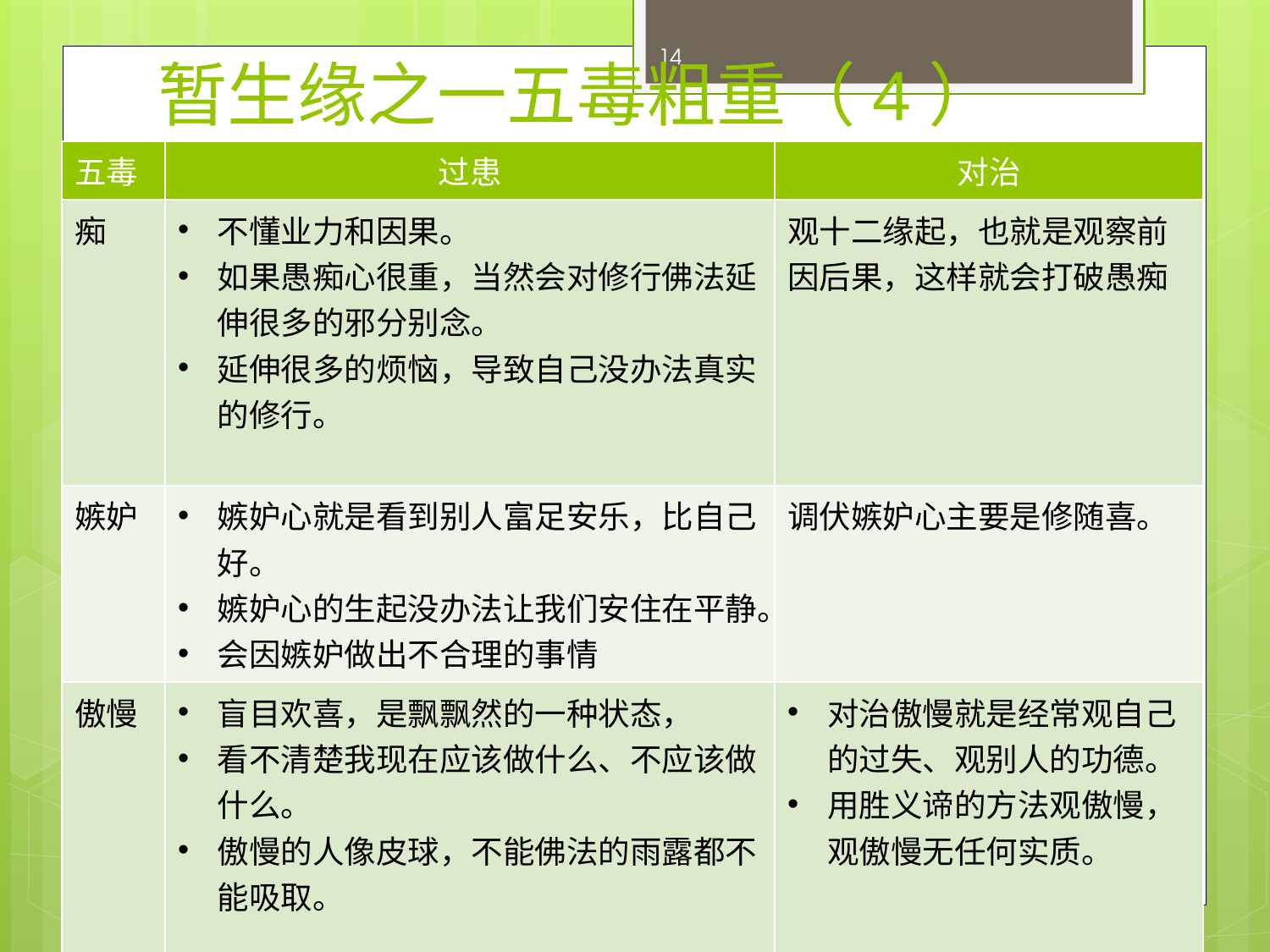

14
# 暂生缘之一五毒粗重（4）
| 五毒 | 过患 | 对治 |
| --- | --- | --- |
| 痴 | 不懂业力和因果。 如果愚痴心很重，当然会对修行佛法延伸很多的邪分别念。 延伸很多的烦恼，导致自己没办法真实的修行。 | 观十二缘起，也就是观察前因后果，这样就会打破愚痴 |
| 嫉妒 | 嫉妒心就是看到别人富足安乐，比自己好。 嫉妒心的生起没办法让我们安住在平静。 会因嫉妒做出不合理的事情 | 调伏嫉妒心主要是修随喜。 |
| 傲慢 | 盲目欢喜，是飘飘然的一种状态， 看不清楚我现在应该做什么、不应该做什么。 傲慢的人像皮球，不能佛法的雨露都不能吸取。 | 对治傲慢就是经常观自己的过失、观别人的功德。 用胜义谛的方法观傲慢，观傲慢无任何实质。 |